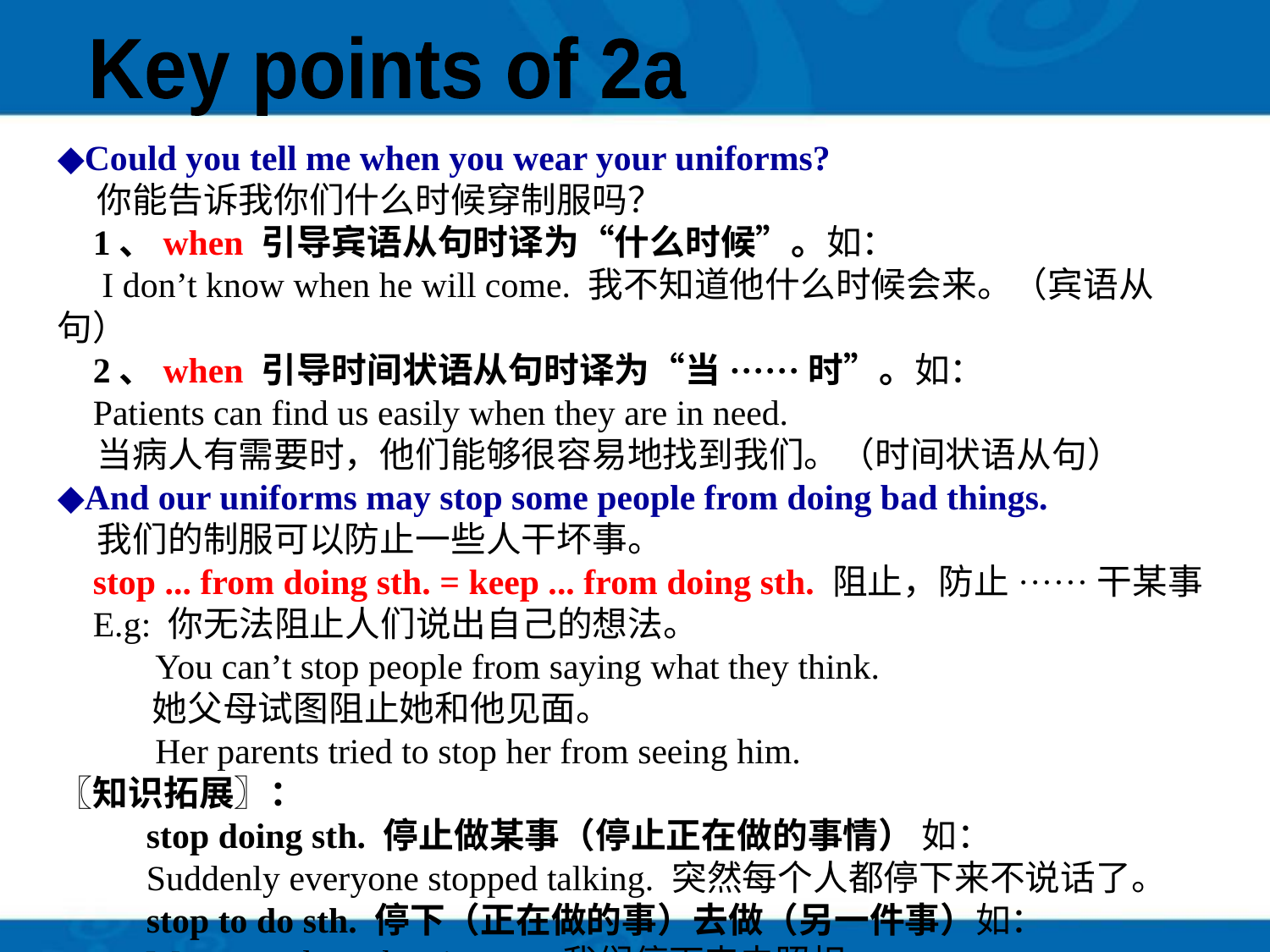

Key points of 2a
◆Could you tell me when you wear your uniforms?
    你能告诉我你们什么时候穿制服吗？
    1、when 引导宾语从句时译为“什么时候”。如：
     I don’t know when he will come. 我不知道他什么时候会来。（宾语从句）
    2、when 引导时间状语从句时译为“当······时”。如：
    Patients can find us easily when they are in need.
    当病人有需要时，他们能够很容易地找到我们。（时间状语从句）
◆And our uniforms may stop some people from doing bad things.
    我们的制服可以防止一些人干坏事。
    stop ... from doing sth. = keep ... from doing sth. 阻止，防止······干某事
    E.g: 你无法阻止人们说出自己的想法。
           You can’t stop people from saying what they think.
           她父母试图阻止她和他见面。
           Her parents tried to stop her from seeing him.
〖知识拓展〗：
          stop doing sth. 停止做某事（停止正在做的事情） 如：
          Suddenly everyone stopped talking. 突然每个人都停下来不说话了。
          stop to do sth. 停下（正在做的事）去做（另一件事）如：
          We stopped to take pictures. 我们停下来去照相。